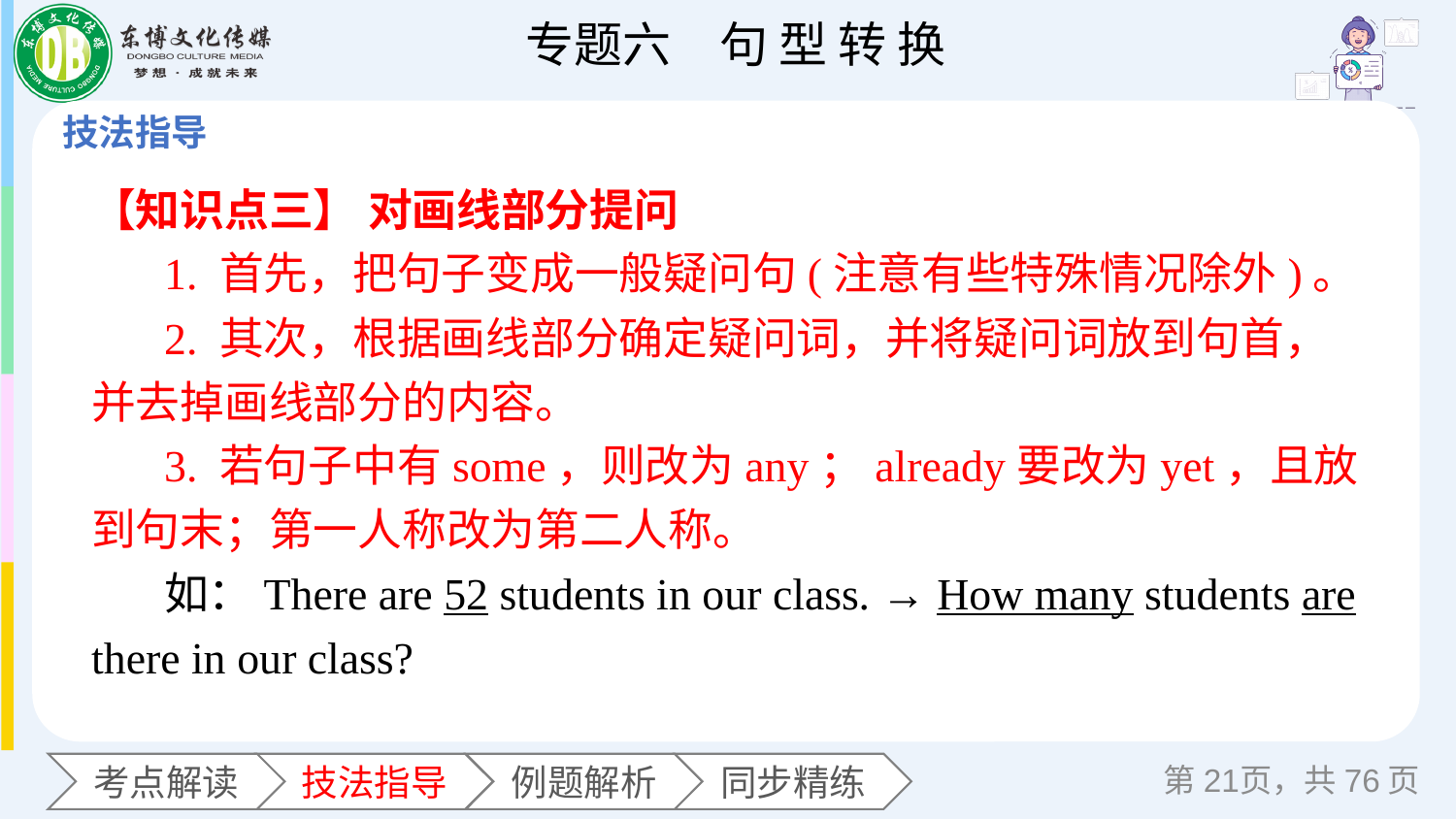

【知识点三】 对画线部分提问
1. 首先，把句子变成一般疑问句(注意有些特殊情况除外)。
2. 其次，根据画线部分确定疑问词，并将疑问词放到句首，并去掉画线部分的内容。
3. 若句子中有some，则改为any；already要改为yet，且放到句末；第一人称改为第二人称。
如：There are 52 students in our class. → How many students are there in our class?
第21页，共76页